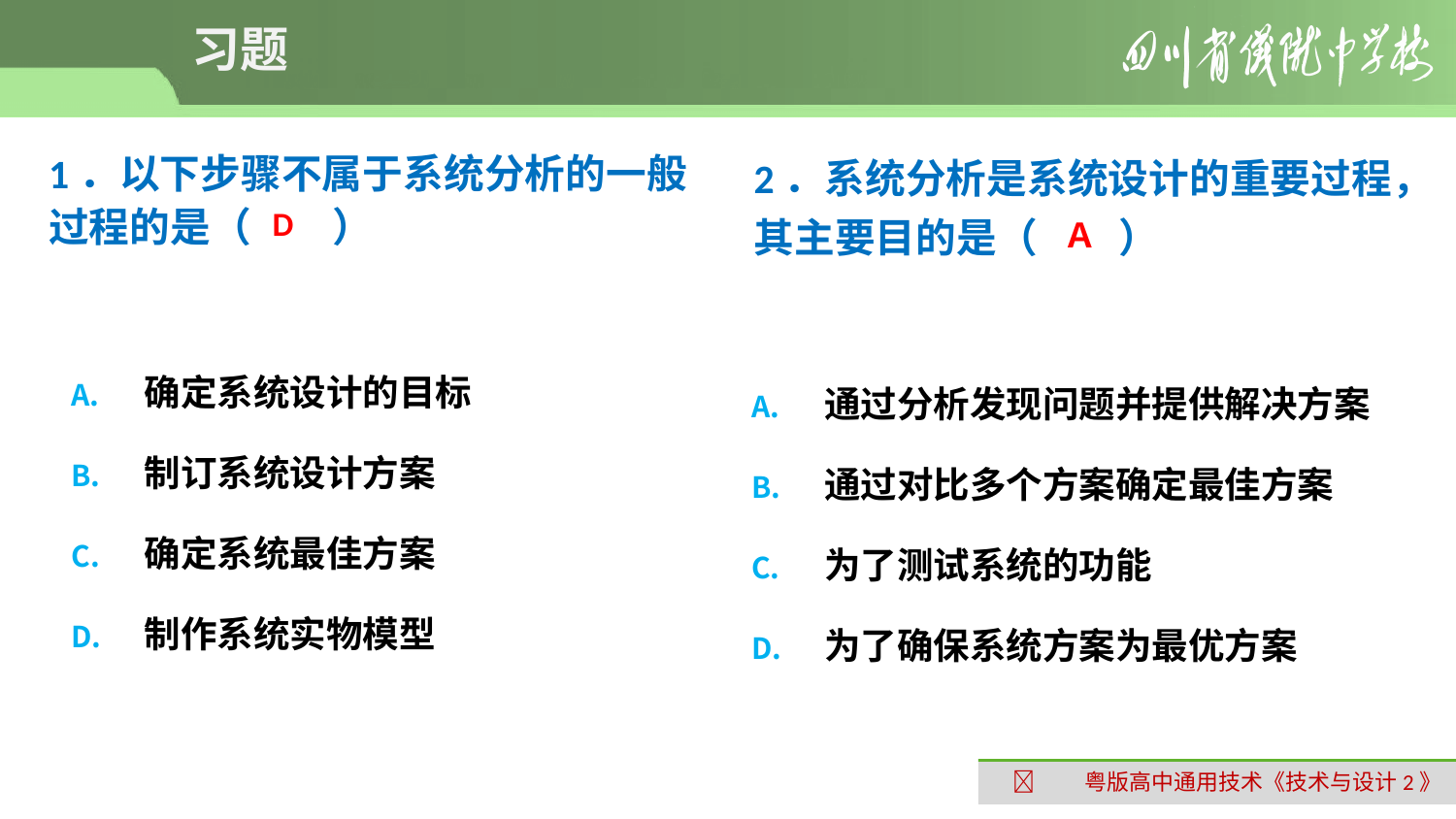

# 习题
1．以下步骤不属于系统分析的一般过程的是（　　）
2．系统分析是系统设计的重要过程，其主要目的是（　　）
D
Ａ
确定系统设计的目标
制订系统设计方案
确定系统最佳方案
制作系统实物模型

通过分析发现问题并提供解决方案
通过对比多个方案确定最佳方案
为了测试系统的功能
为了确保系统方案为最优方案